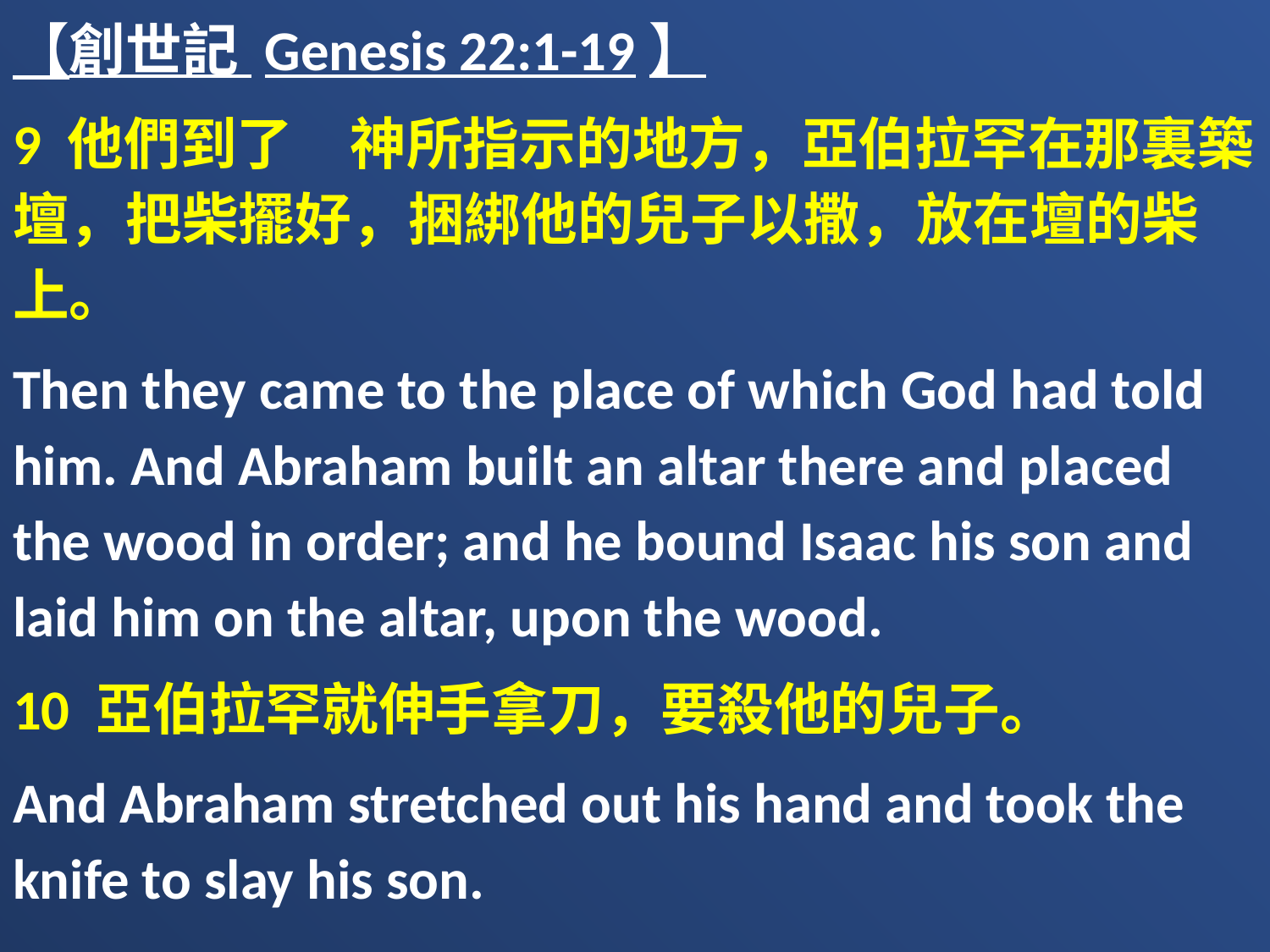

【創世記 Genesis 22:1-19】
9 他們到了　神所指示的地方，亞伯拉罕在那裏築壇，把柴擺好，捆綁他的兒子以撒，放在壇的柴上。
Then they came to the place of which God had told him. And Abraham built an altar there and placed the wood in order; and he bound Isaac his son and laid him on the altar, upon the wood.
10 亞伯拉罕就伸手拿刀，要殺他的兒子。
And Abraham stretched out his hand and took the knife to slay his son.